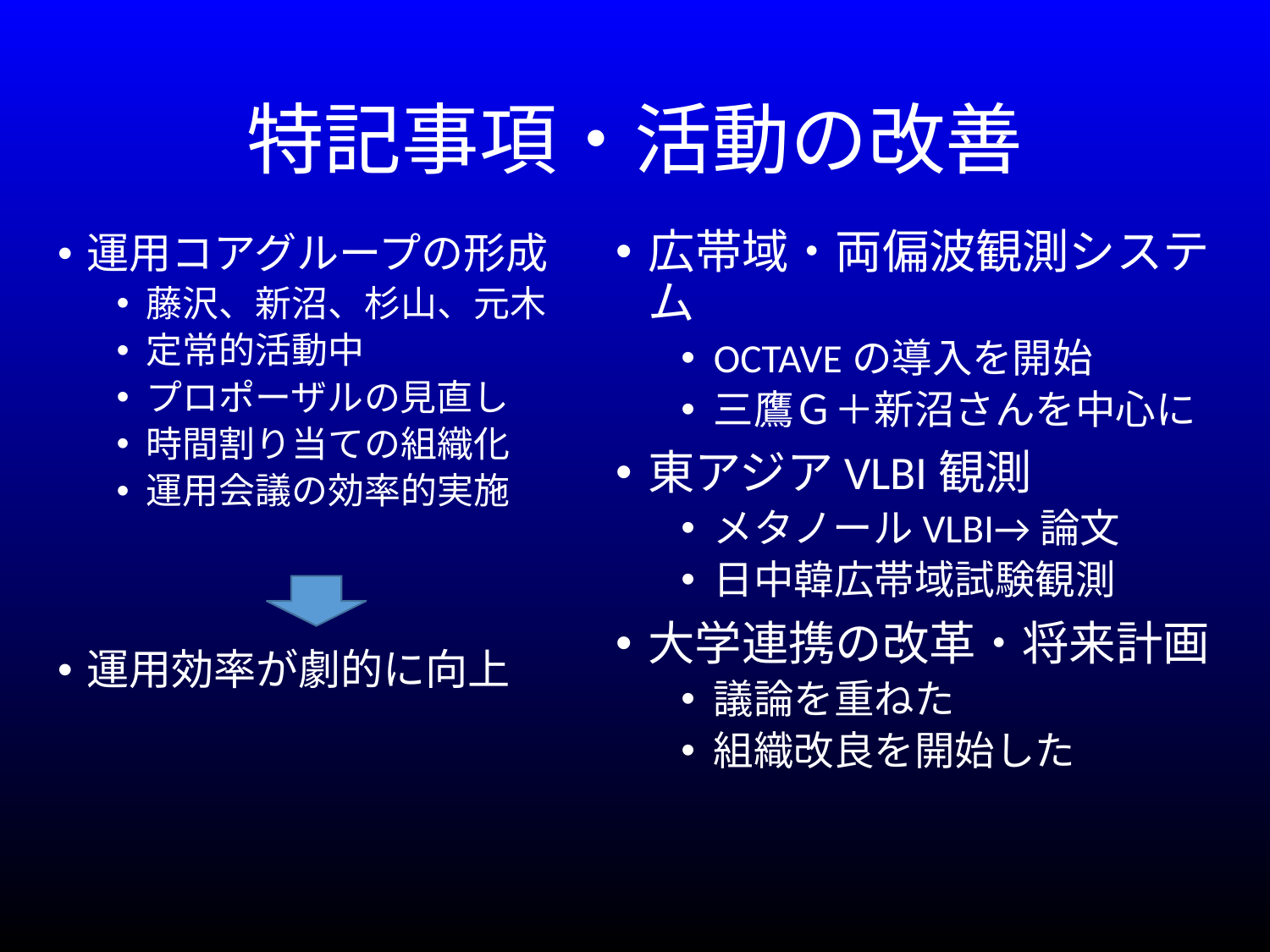

# 特記事項・活動の改善
広帯域・両偏波観測システム
OCTAVEの導入を開始
三鷹Ｇ＋新沼さんを中心に
東アジアVLBI観測
メタノールVLBI→論文
日中韓広帯域試験観測
大学連携の改革・将来計画
議論を重ねた
組織改良を開始した
運用コアグループの形成
藤沢、新沼、杉山、元木
定常的活動中
プロポーザルの見直し
時間割り当ての組織化
運用会議の効率的実施

運用効率が劇的に向上